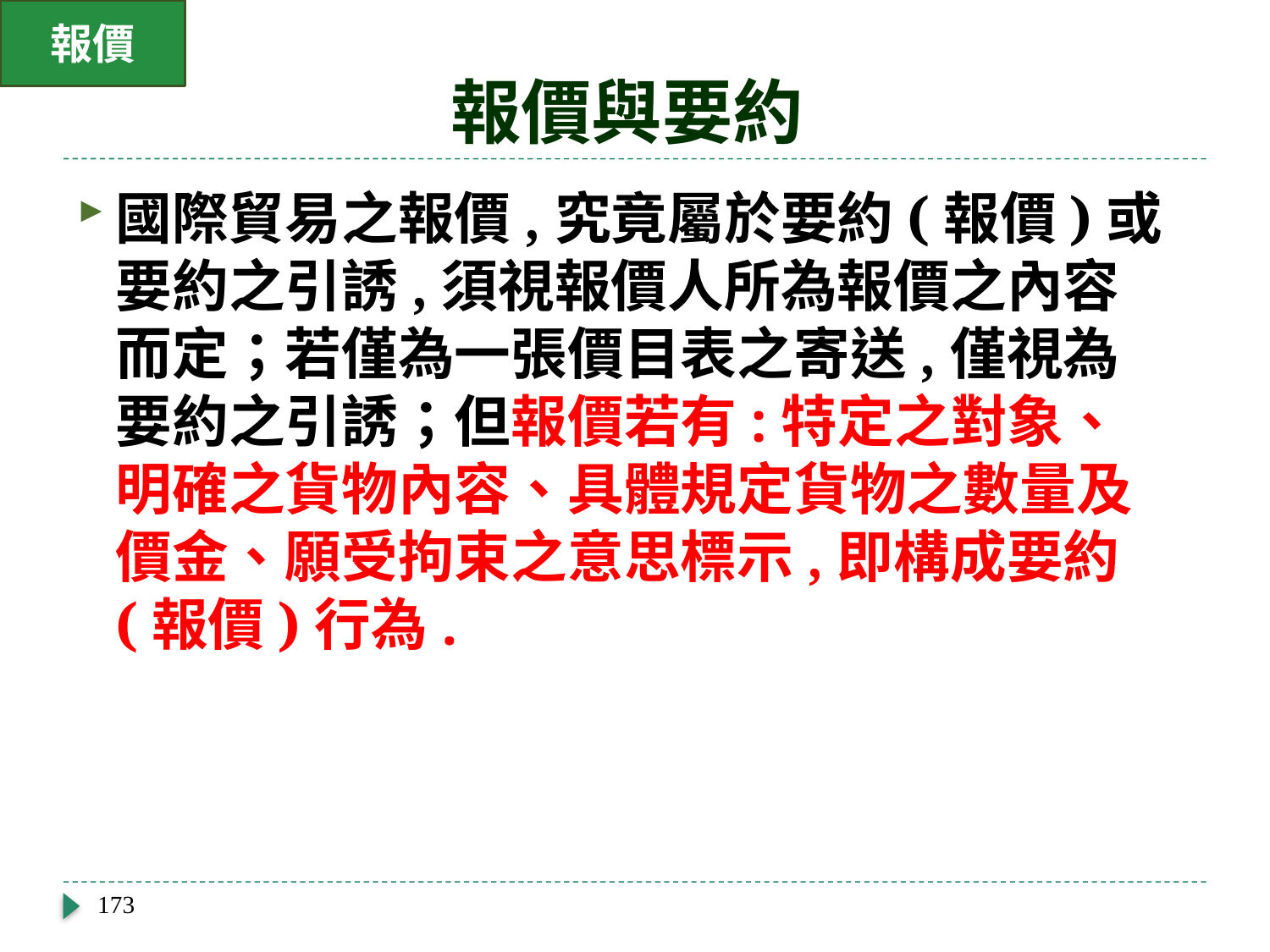

報價
# 報價與要約
國際貿易之報價,究竟屬於要約(報價)或要約之引誘,須視報價人所為報價之內容而定；若僅為一張價目表之寄送,僅視為要約之引誘；但報價若有:特定之對象、明確之貨物內容、具體規定貨物之數量及價金、願受拘束之意思標示,即構成要約(報價)行為.
173